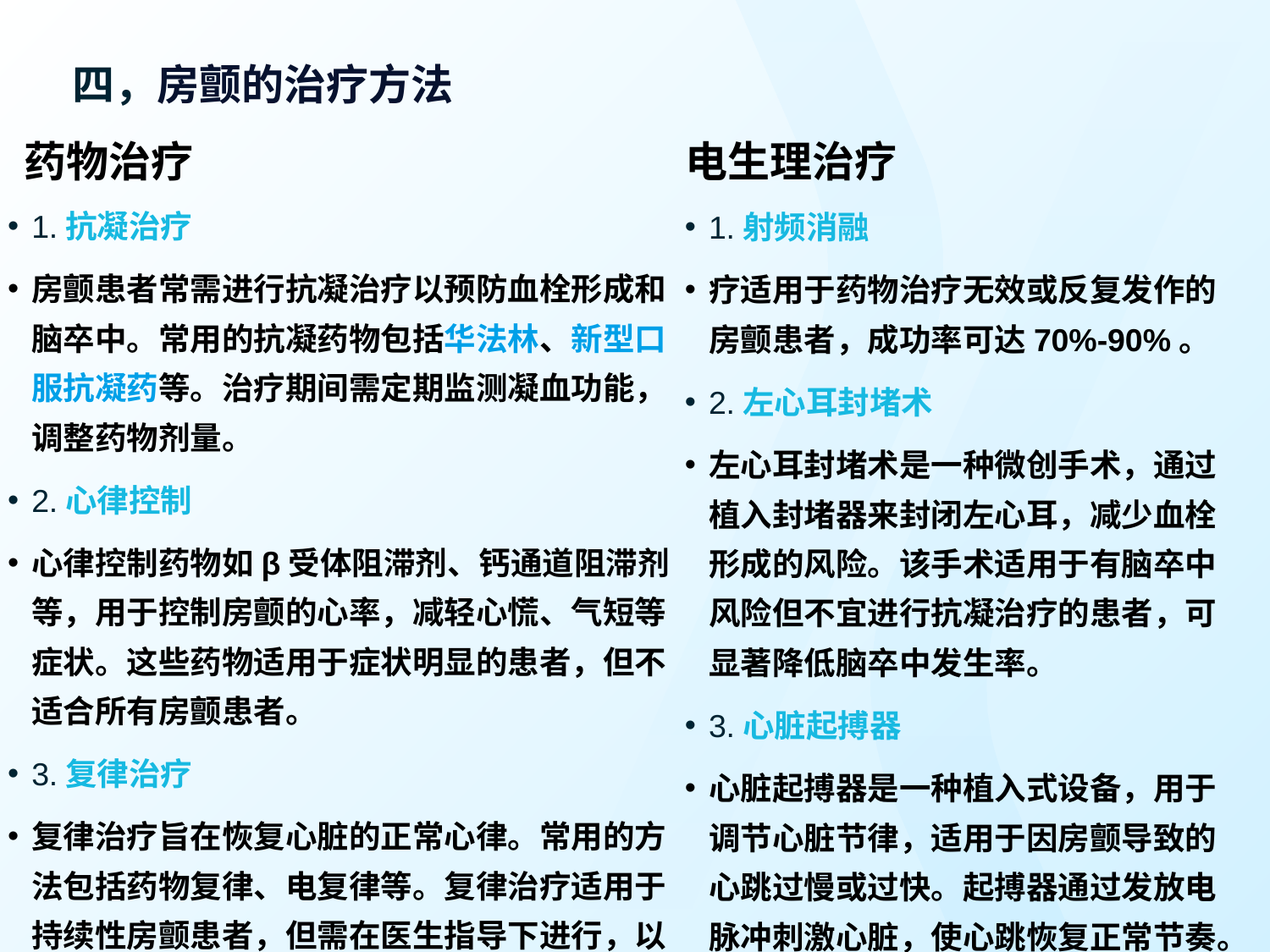

# 四，房颤的治疗方法
药物治疗

电生理治疗
1.抗凝治疗
房颤患者常需进行抗凝治疗以预防血栓形成和脑卒中。常用的抗凝药物包括华法林、新型口服抗凝药等。治疗期间需定期监测凝血功能，调整药物剂量。
2.心律控制
心律控制药物如β受体阻滞剂、钙通道阻滞剂等，用于控制房颤的心率，减轻心慌、气短等症状。这些药物适用于症状明显的患者，但不适合所有房颤患者。
3.复律治疗
复律治疗旨在恢复心脏的正常心律。常用的方法包括药物复律、电复律等。复律治疗适用于持续性房颤患者，但需在医生指导下进行，以避免并发症。

1.射频消融
疗适用于药物治疗无效或反复发作的房颤患者，成功率可达70%-90%。
2.左心耳封堵术
左心耳封堵术是一种微创手术，通过植入封堵器来封闭左心耳，减少血栓形成的风险。该手术适用于有脑卒中风险但不宜进行抗凝治疗的患者，可显著降低脑卒中发生率。
3.心脏起搏器
心脏起搏器是一种植入式设备，用于调节心脏节律，适用于因房颤导致的心跳过慢或过快。起搏器通过发放电脉冲刺激心脏，使心跳恢复正常节奏。